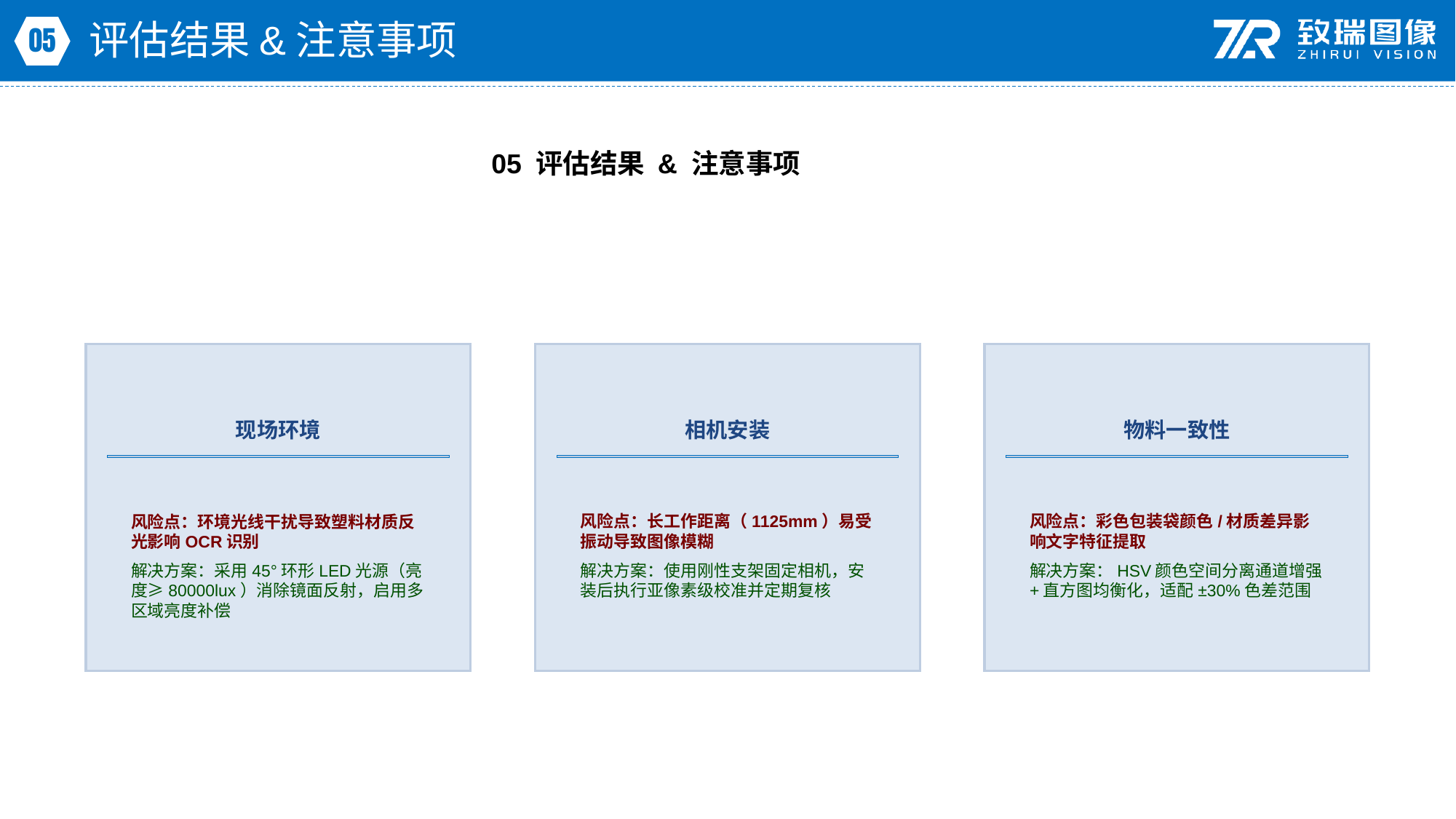

评估结果&注意事项
05

05 评估结果 & 注意事项

现场环境

相机安装

物料一致性

风险点：环境光线干扰导致塑料材质反光影响OCR识别
解决方案：采用45°环形LED光源（亮度≥80000lux）消除镜面反射，启用多区域亮度补偿

风险点：长工作距离（1125mm）易受振动导致图像模糊
解决方案：使用刚性支架固定相机，安装后执行亚像素级校准并定期复核

风险点：彩色包装袋颜色/材质差异影响文字特征提取
解决方案：HSV颜色空间分离通道增强+直方图均衡化，适配±30%色差范围